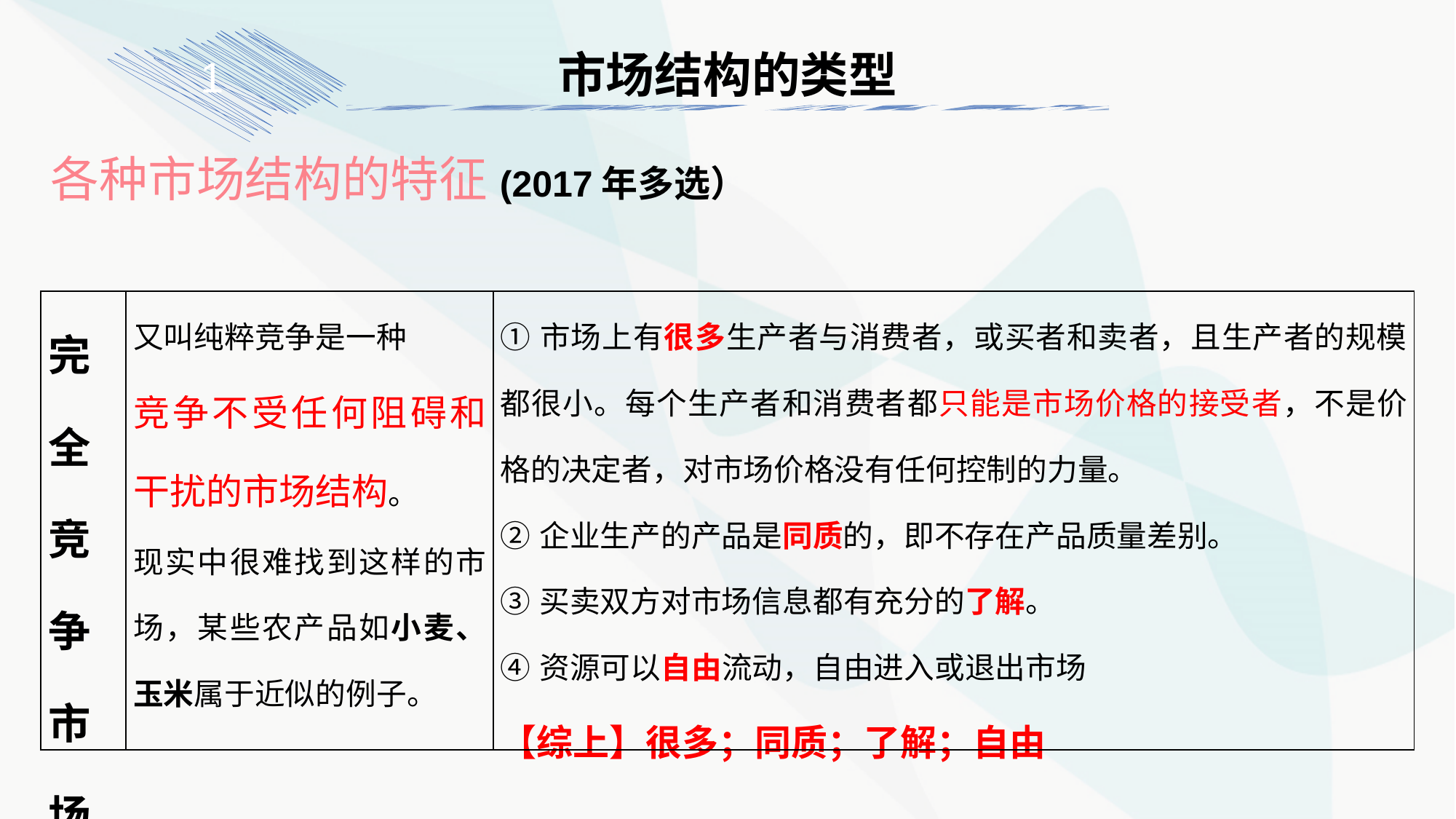

市场结构的类型
1
各种市场结构的特征(2017年多选）
| 完全竞争市场 | 又叫纯粹竞争是一种 竞争不受任何阻碍和干扰的市场结构。 现实中很难找到这样的市场，某些农产品如小麦、玉米属于近似的例子。 | ①市场上有很多生产者与消费者，或买者和卖者，且生产者的规模都很小。每个生产者和消费者都只能是市场价格的接受者，不是价格的决定者，对市场价格没有任何控制的力量。 ②企业生产的产品是同质的，即不存在产品质量差别。 ③买卖双方对市场信息都有充分的了解。 ④资源可以自由流动，自由进入或退出市场 【综上】很多；同质；了解；自由 |
| --- | --- | --- |